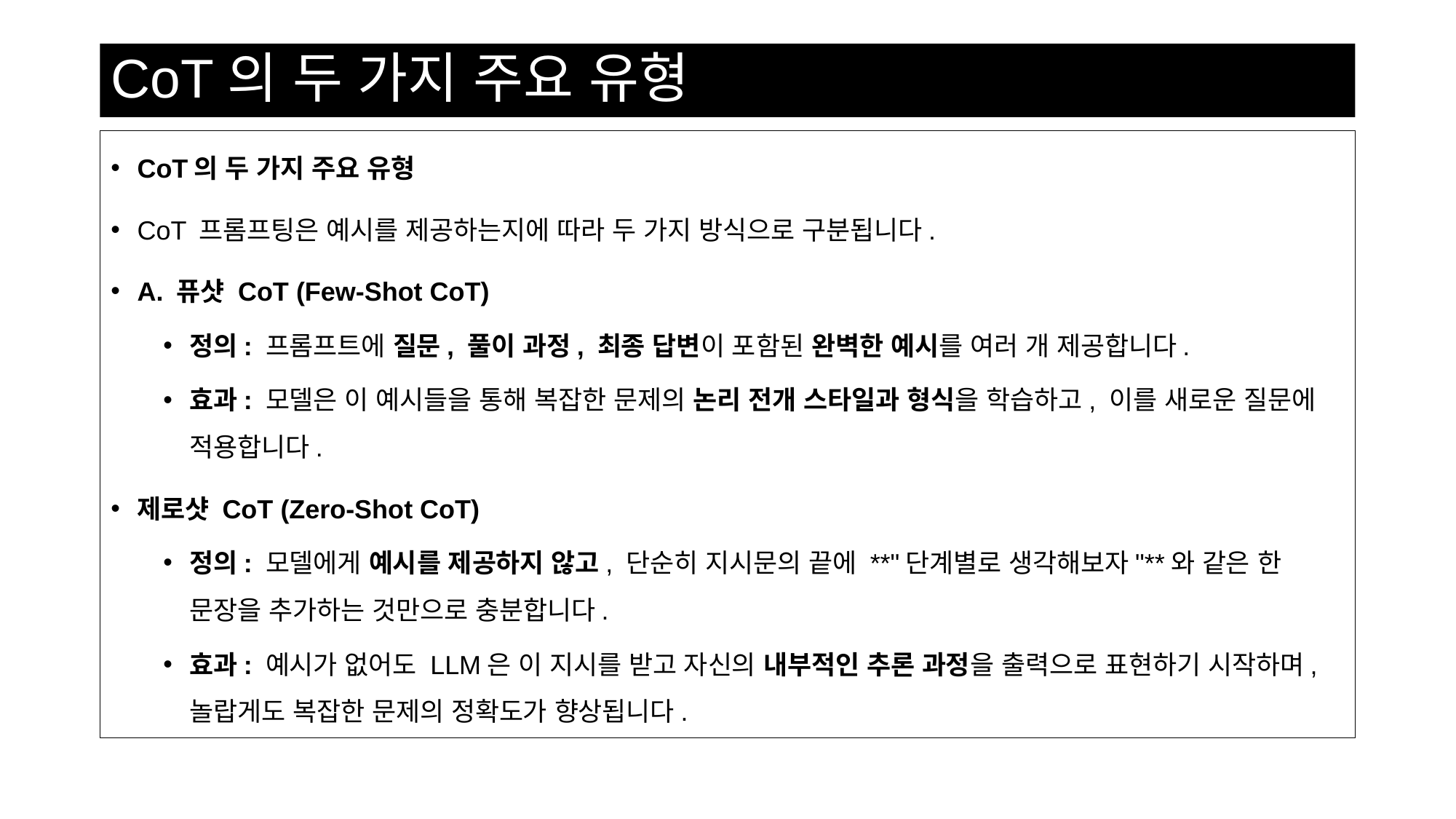

# CoT의 두 가지 주요 유형
CoT의 두 가지 주요 유형
CoT 프롬프팅은 예시를 제공하는지에 따라 두 가지 방식으로 구분됩니다.
A. 퓨샷 CoT (Few-Shot CoT)
정의: 프롬프트에 질문, 풀이 과정, 최종 답변이 포함된 완벽한 예시를 여러 개 제공합니다.
효과: 모델은 이 예시들을 통해 복잡한 문제의 논리 전개 스타일과 형식을 학습하고, 이를 새로운 질문에 적용합니다.
제로샷 CoT (Zero-Shot CoT)
정의: 모델에게 예시를 제공하지 않고, 단순히 지시문의 끝에 **"단계별로 생각해보자"**와 같은 한 문장을 추가하는 것만으로 충분합니다.
효과: 예시가 없어도 LLM은 이 지시를 받고 자신의 내부적인 추론 과정을 출력으로 표현하기 시작하며, 놀랍게도 복잡한 문제의 정확도가 향상됩니다.